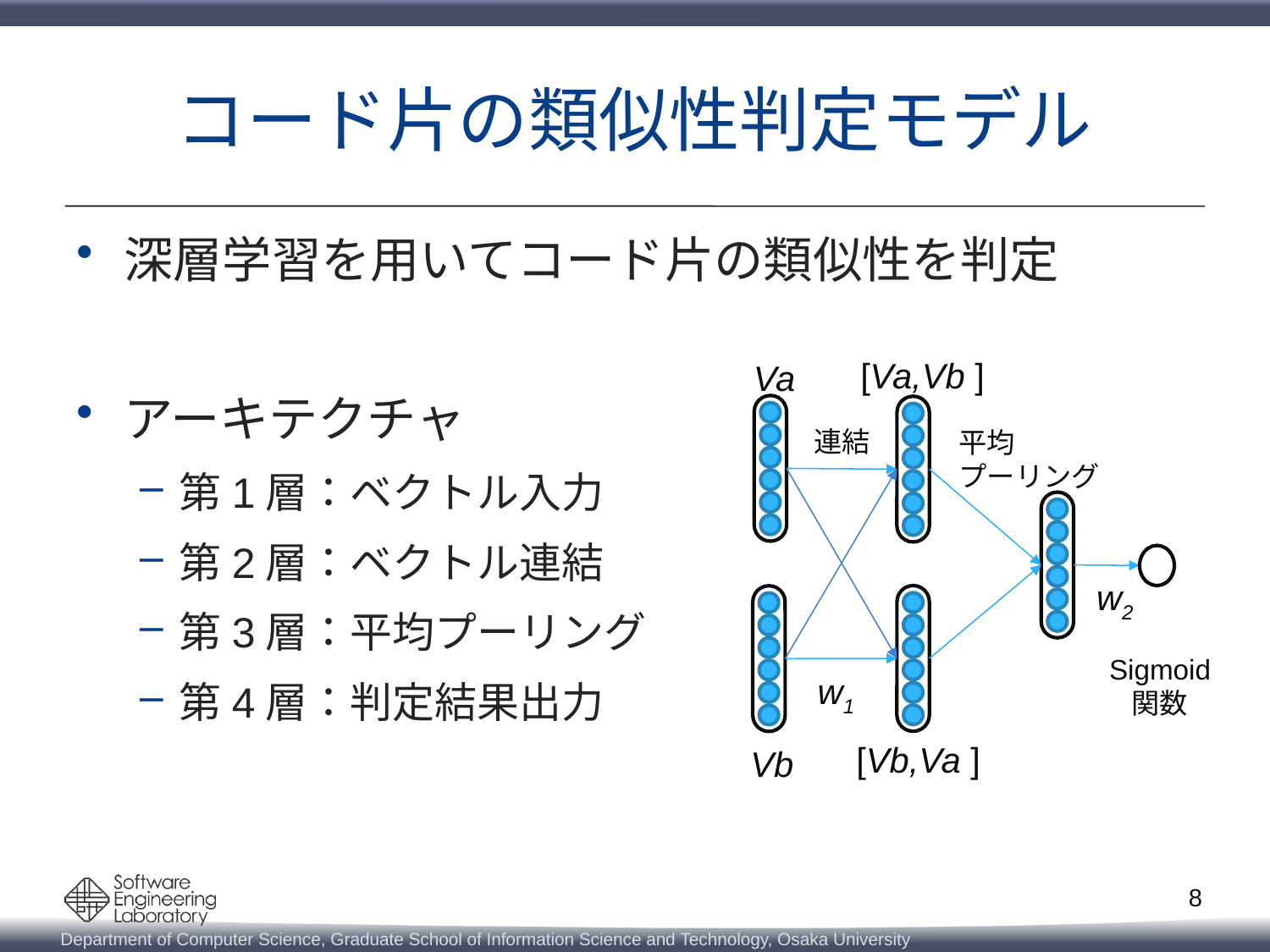

# コード片の類似性判定モデル
深層学習を用いてコード片の類似性を判定

アーキテクチャ
第1層：ベクトル入力
第2層：ベクトル連結
第3層：平均プーリング
第4層：判定結果出力
[Va,Vb ]
Va

平均
プーリング

[Vb,Va ]
Vb
連結
w2
w1
Sigmoid
関数
8